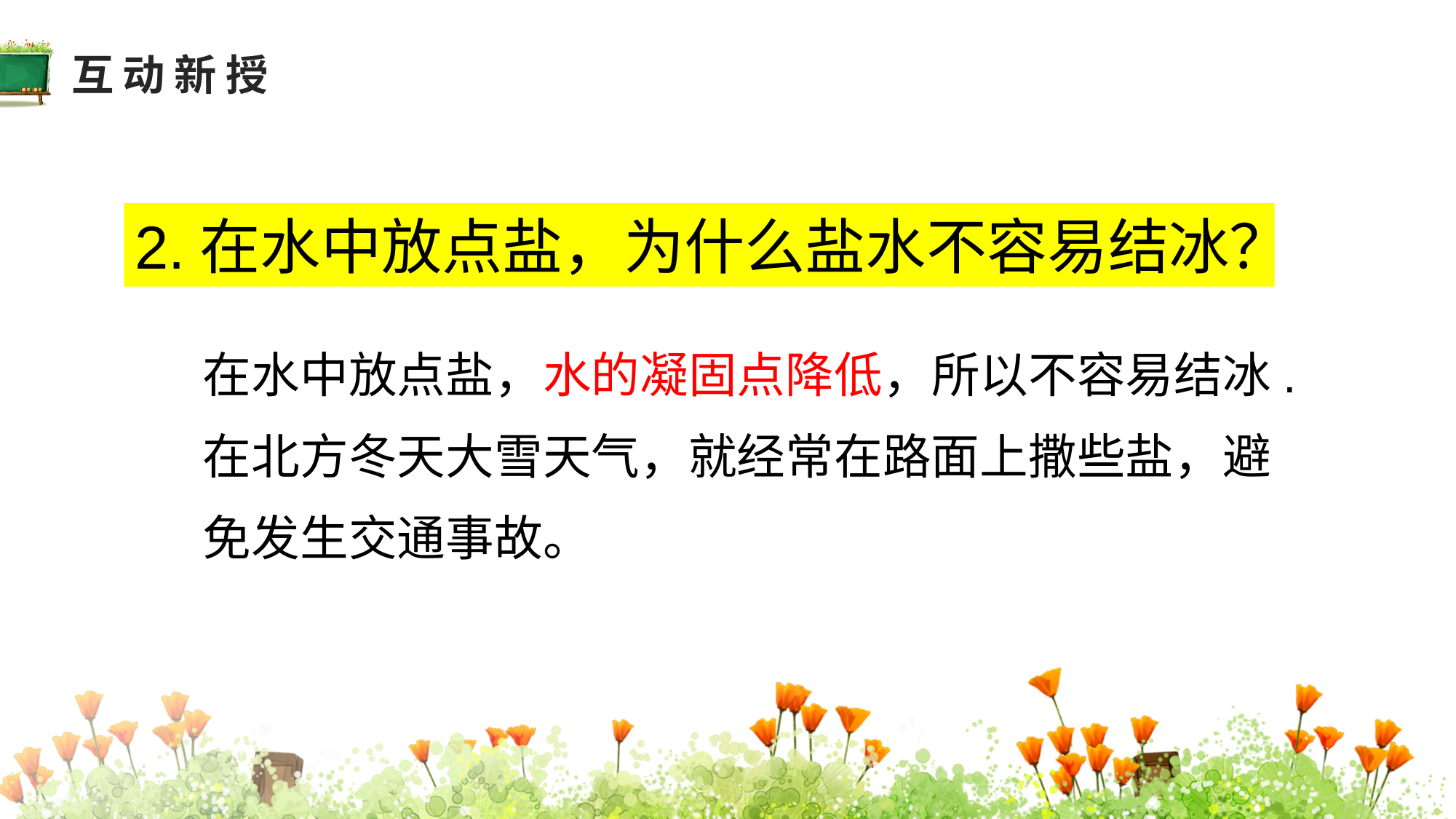

互动新授
2.在水中放点盐，为什么盐水不容易结冰？
在水中放点盐，水的凝固点降低，所以不容易结冰.在北方冬天大雪天气，就经常在路面上撒些盐，避免发生交通事故。